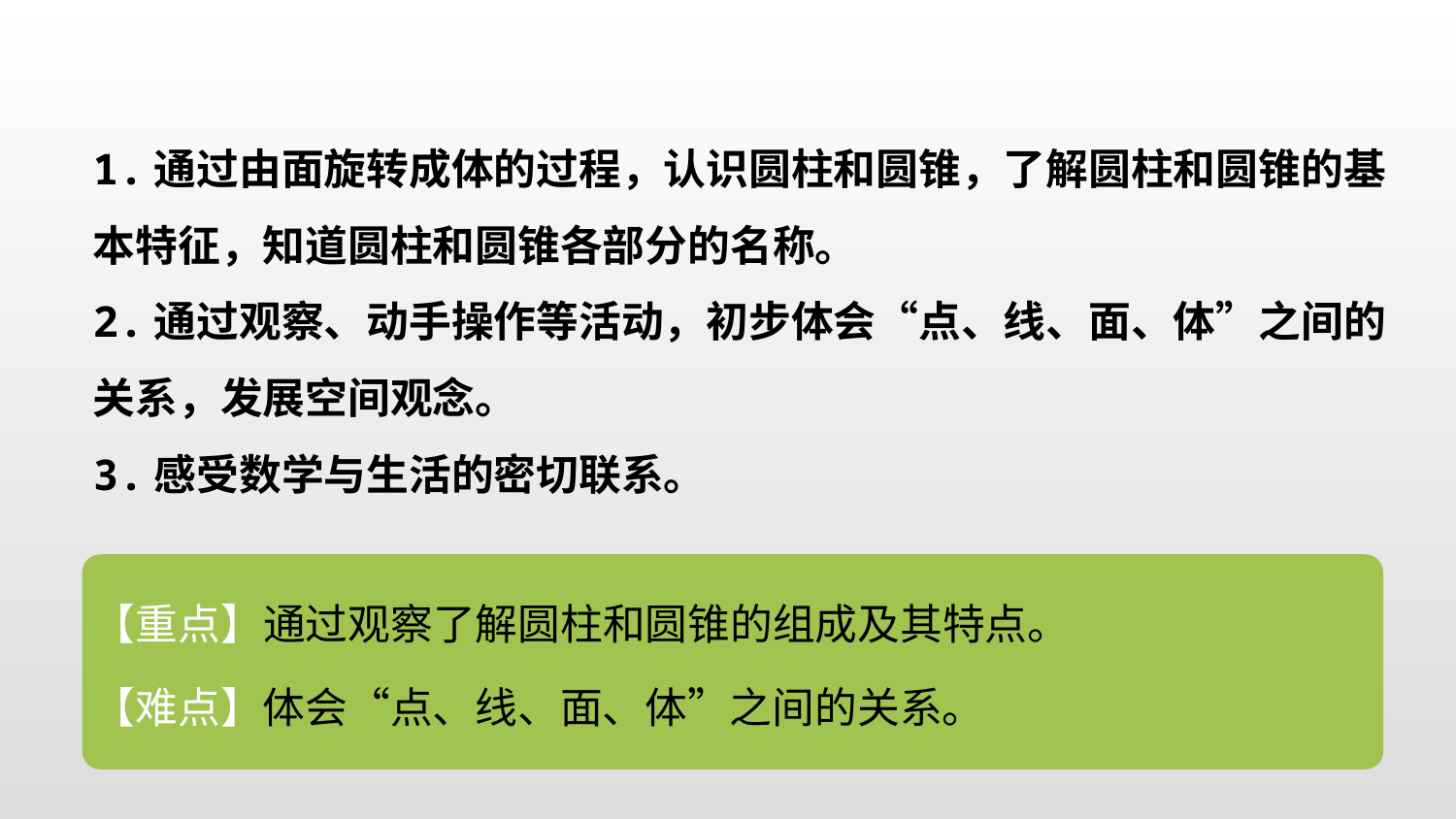

1.通过由面旋转成体的过程，认识圆柱和圆锥，了解圆柱和圆锥的基本特征，知道圆柱和圆锥各部分的名称。
2.通过观察、动手操作等活动，初步体会“点、线、面、体”之间的关系，发展空间观念。
3.感受数学与生活的密切联系。

【重点】通过观察了解圆柱和圆锥的组成及其特点。
【难点】体会“点、线、面、体”之间的关系。